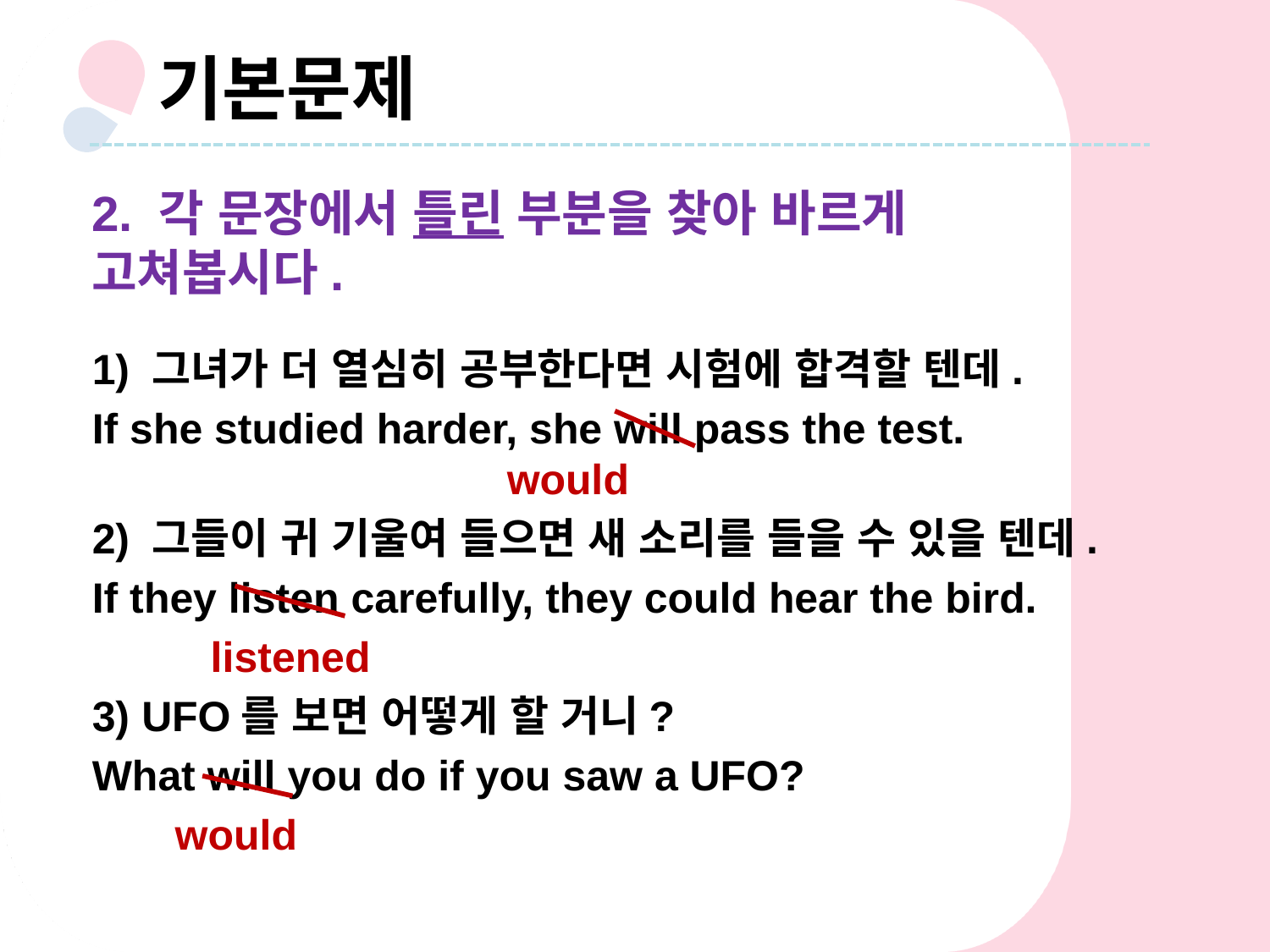

기본문제
2. 각 문장에서 틀린 부분을 찾아 바르게 고쳐봅시다.
1) 그녀가 더 열심히 공부한다면 시험에 합격할 텐데.
If she studied harder, she will pass the test.
                                   would
2) 그들이 귀 기울여 들으면 새 소리를 들을 수 있을 텐데.
If they listen carefully, they could hear the bird.
          listened
3) UFO를 보면 어떻게 할 거니?
What will you do if you saw a UFO?
       would